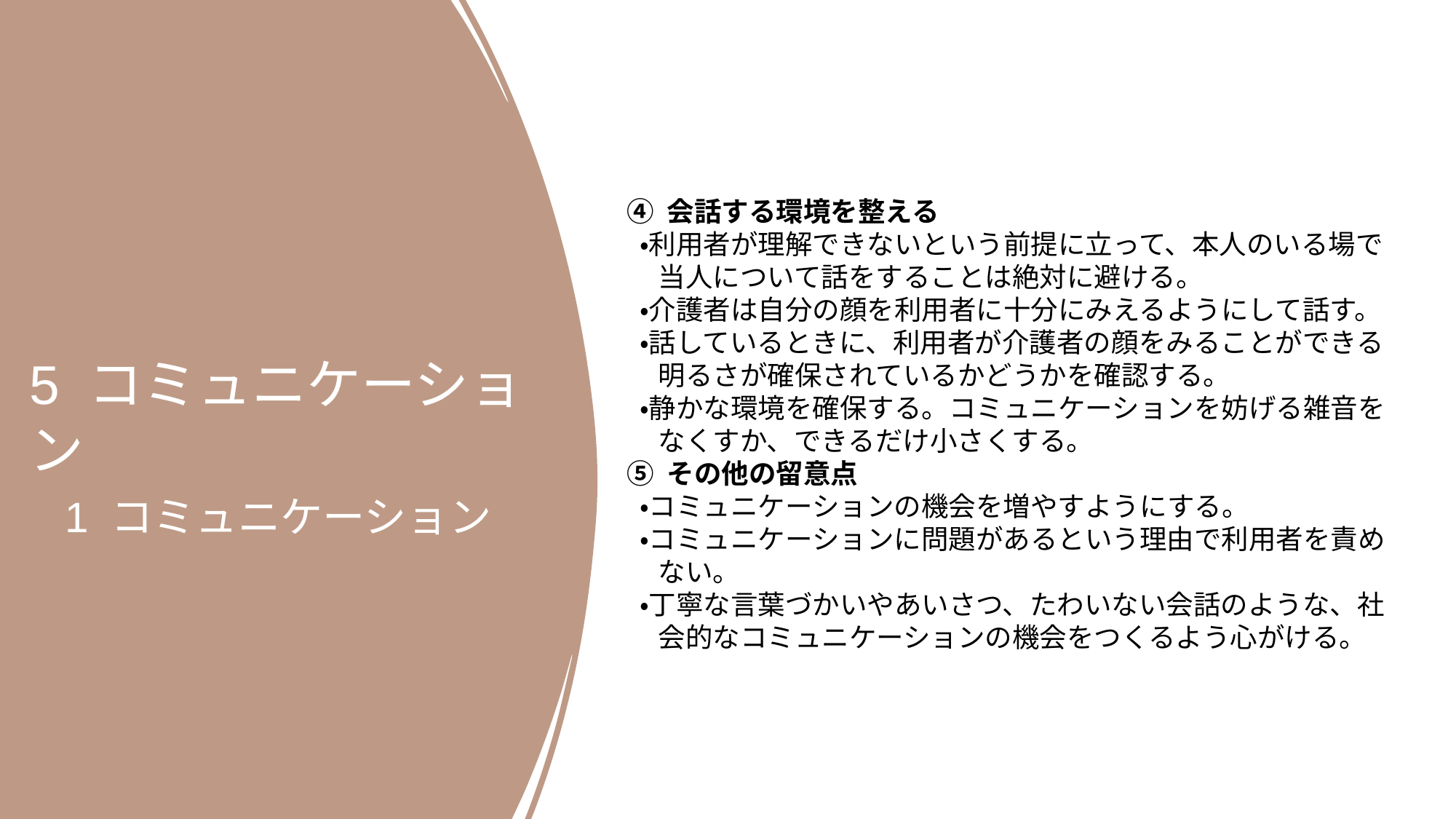

5 コミュニケーション
   1 コミュニケーション
④ 会話する環境を整える
 ・利用者が理解できないという前提に立って、本人のいる場で
    当人について話をすることは絶対に避ける。
 ・介護者は自分の顔を利用者に十分にみえるようにして話す。
 ・話しているときに、利用者が介護者の顔をみることができる
    明るさが確保されているかどうかを確認する。
 ・静かな環境を確保する。コミュニケーションを妨げる雑音を
    なくすか、できるだけ小さくする。
⑤ その他の留意点
 ・コミュニケーションの機会を増やすようにする。
 ・コミュニケーションに問題があるという理由で利用者を責め
    ない。
 ・丁寧な言葉づかいやあいさつ、たわいない会話のような、社
    会的なコミュニケーションの機会をつくるよう心がける。